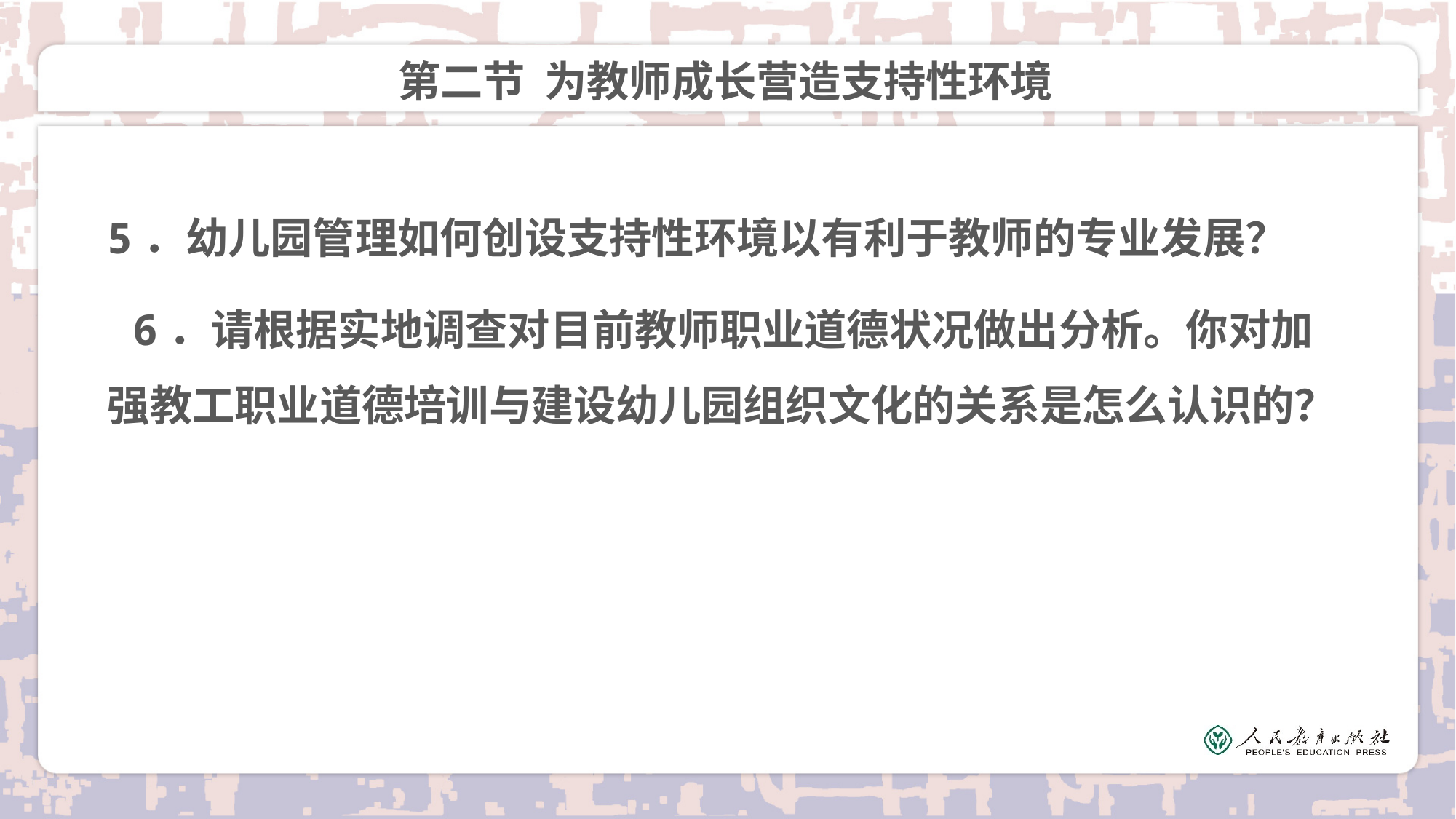

# 第二节  为教师成长营造支持性环境
5．幼儿园管理如何创设支持性环境以有利于教师的专业发展？
 6．请根据实地调查对目前教师职业道德状况做出分析。你对加强教工职业道德培训与建设幼儿园组织文化的关系是怎么认识的？